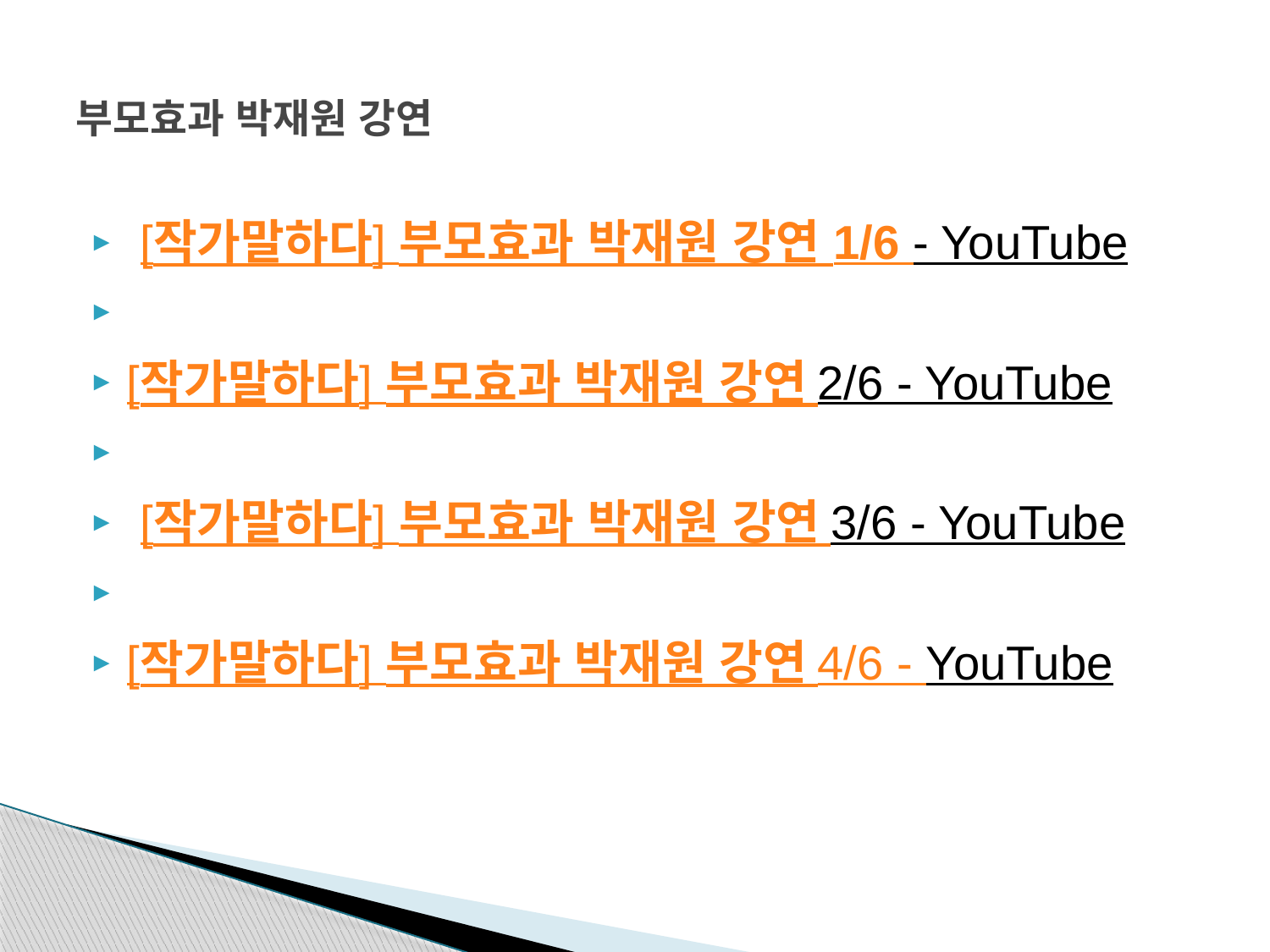

# 부모효과 박재원 강연
 [작가말하다] 부모효과 박재원 강연 1/6 - YouTube

[작가말하다] 부모효과 박재원 강연 2/6 - YouTube

 [작가말하다] 부모효과 박재원 강연 3/6 - YouTube

[작가말하다] 부모효과 박재원 강연 4/6 - YouTube